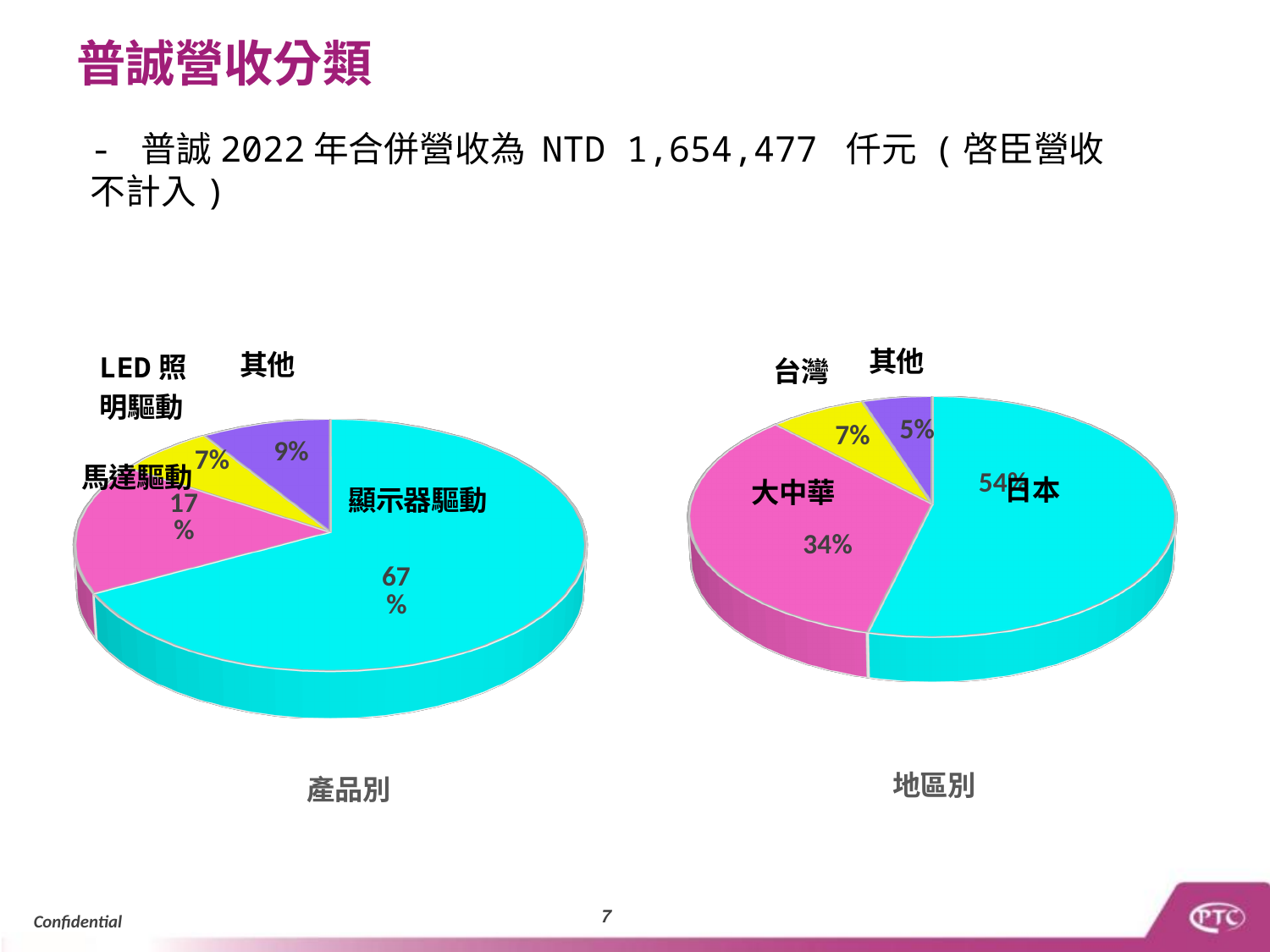

# 普誠營收分類
- 普誠2022年合併營收為 NTD 1,654,477 仟元 (啓臣營收不計入)

[unsupported chart]

[unsupported chart]

[unsupported chart]

[unsupported chart]